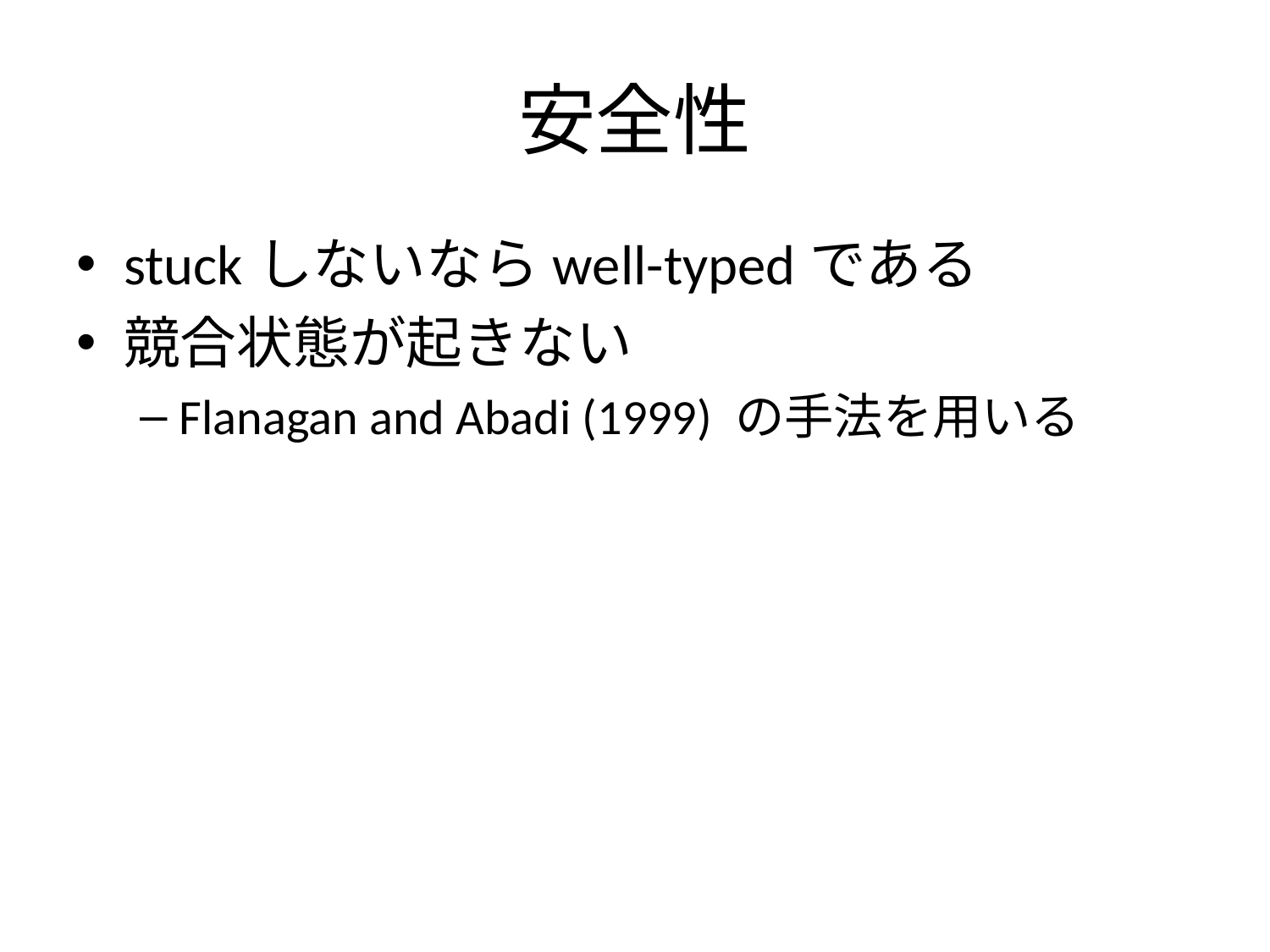

# 安全性
stuckしないならwell-typedである
競合状態が起きない
Flanagan and Abadi (1999) の手法を用いる